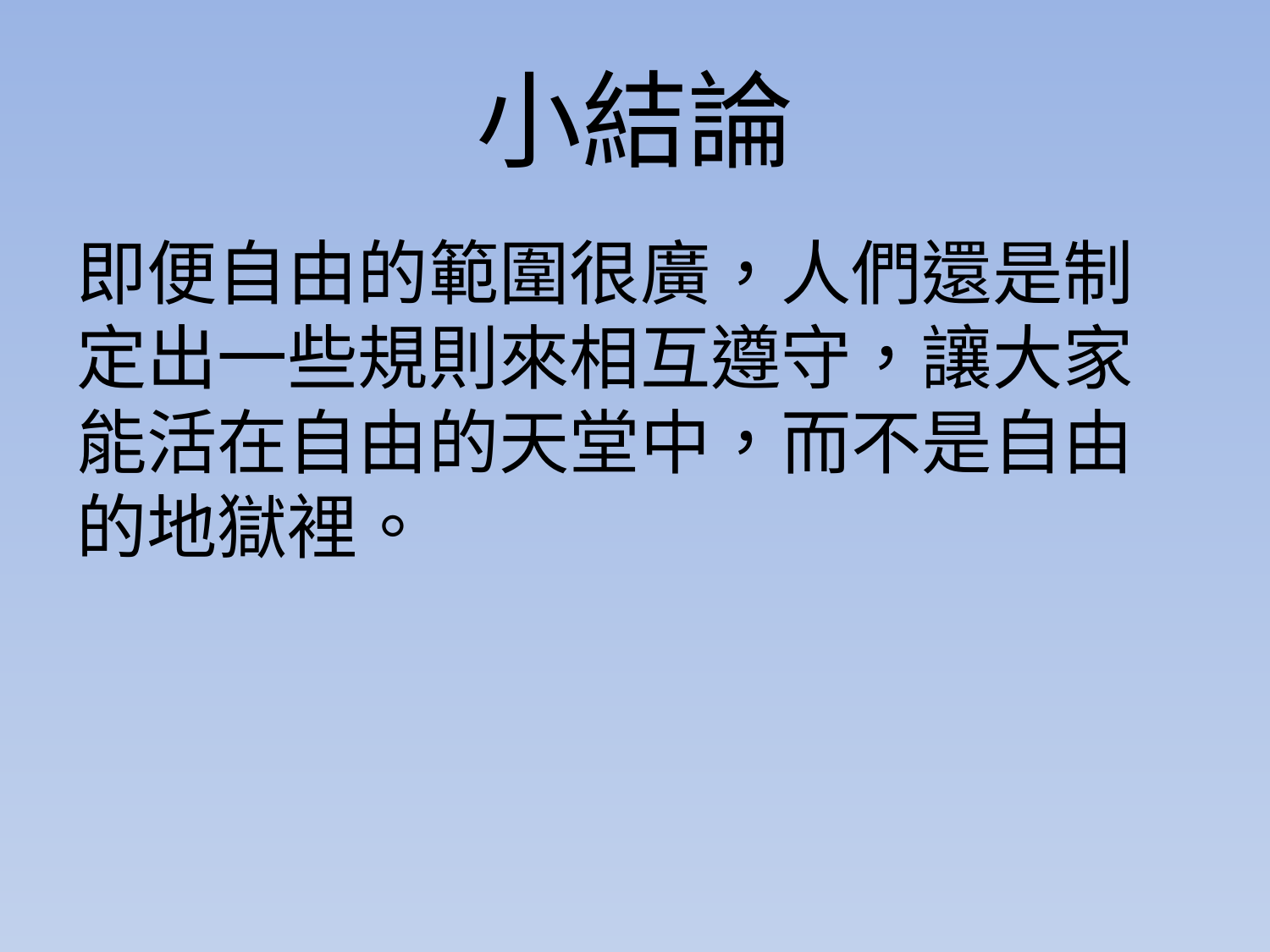

# 小結論
即便自由的範圍很廣，人們還是制定出一些規則來相互遵守，讓大家能活在自由的天堂中，而不是自由的地獄裡。